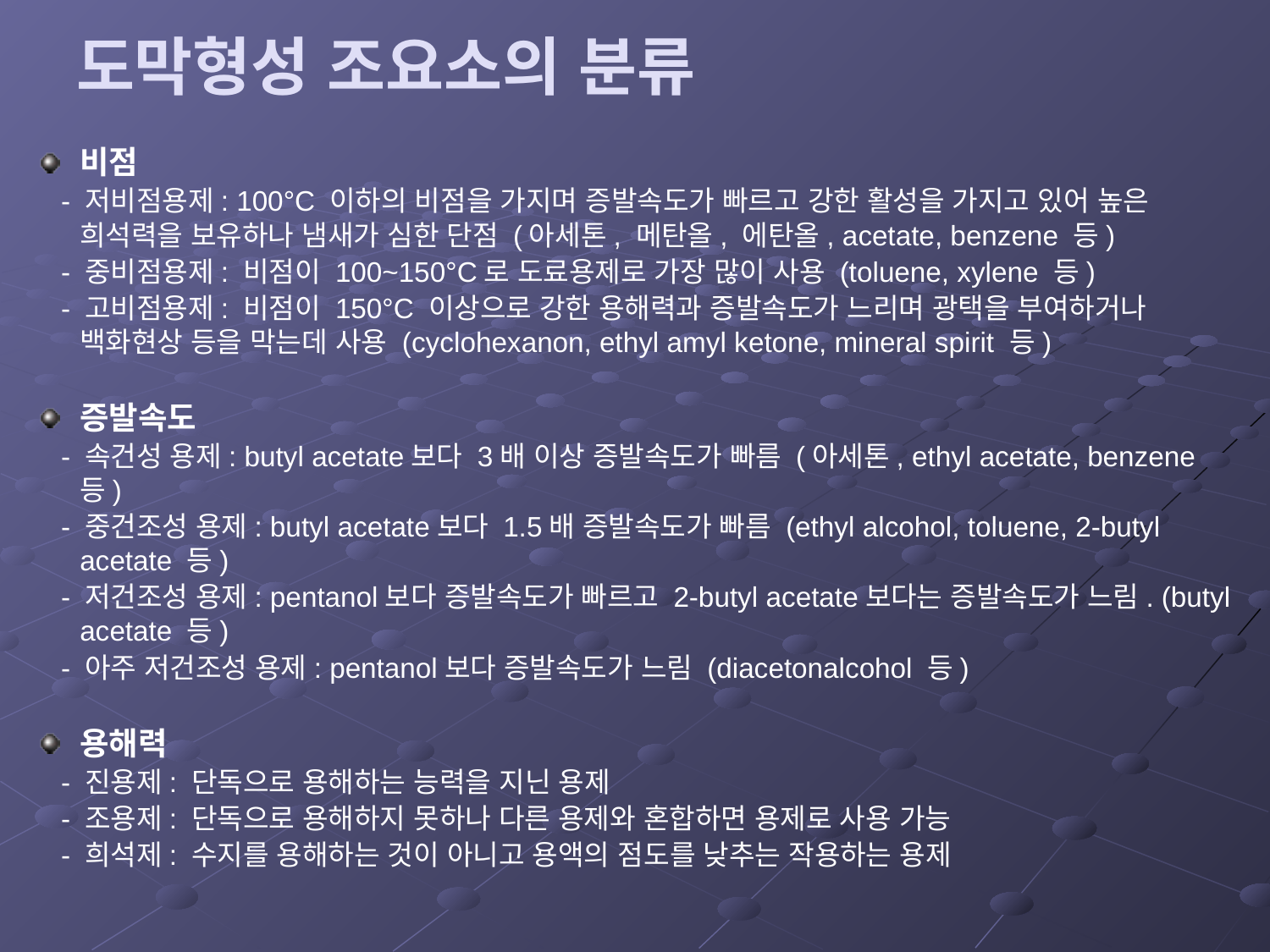

# 도막형성 조요소의 분류
비점
   - 저비점용제: 100°C 이하의 비점을 가지며 증발속도가 빠르고 강한 활성을 가지고 있어 높은 희석력을 보유하나 냄새가 심한 단점 (아세톤, 메탄올, 에탄올, acetate, benzene 등)
   - 중비점용제: 비점이 100~150°C로 도료용제로 가장 많이 사용 (toluene, xylene 등)
   - 고비점용제: 비점이 150°C 이상으로 강한 용해력과 증발속도가 느리며 광택을 부여하거나 백화현상 등을 막는데 사용 (cyclohexanon, ethyl amyl ketone, mineral spirit 등)

증발속도
   - 속건성 용제: butyl acetate보다 3배 이상 증발속도가 빠름 (아세톤, ethyl acetate, benzene 등)
   - 중건조성 용제: butyl acetate보다 1.5배 증발속도가 빠름 (ethyl alcohol, toluene, 2-butyl acetate 등)
   - 저건조성 용제: pentanol보다 증발속도가 빠르고 2-butyl acetate보다는 증발속도가 느림. (butyl acetate 등)
   - 아주 저건조성 용제: pentanol보다 증발속도가 느림 (diacetonalcohol 등)

용해력
   - 진용제: 단독으로 용해하는 능력을 지닌 용제
   - 조용제: 단독으로 용해하지 못하나 다른 용제와 혼합하면 용제로 사용 가능
   - 희석제: 수지를 용해하는 것이 아니고 용액의 점도를 낮추는 작용하는 용제